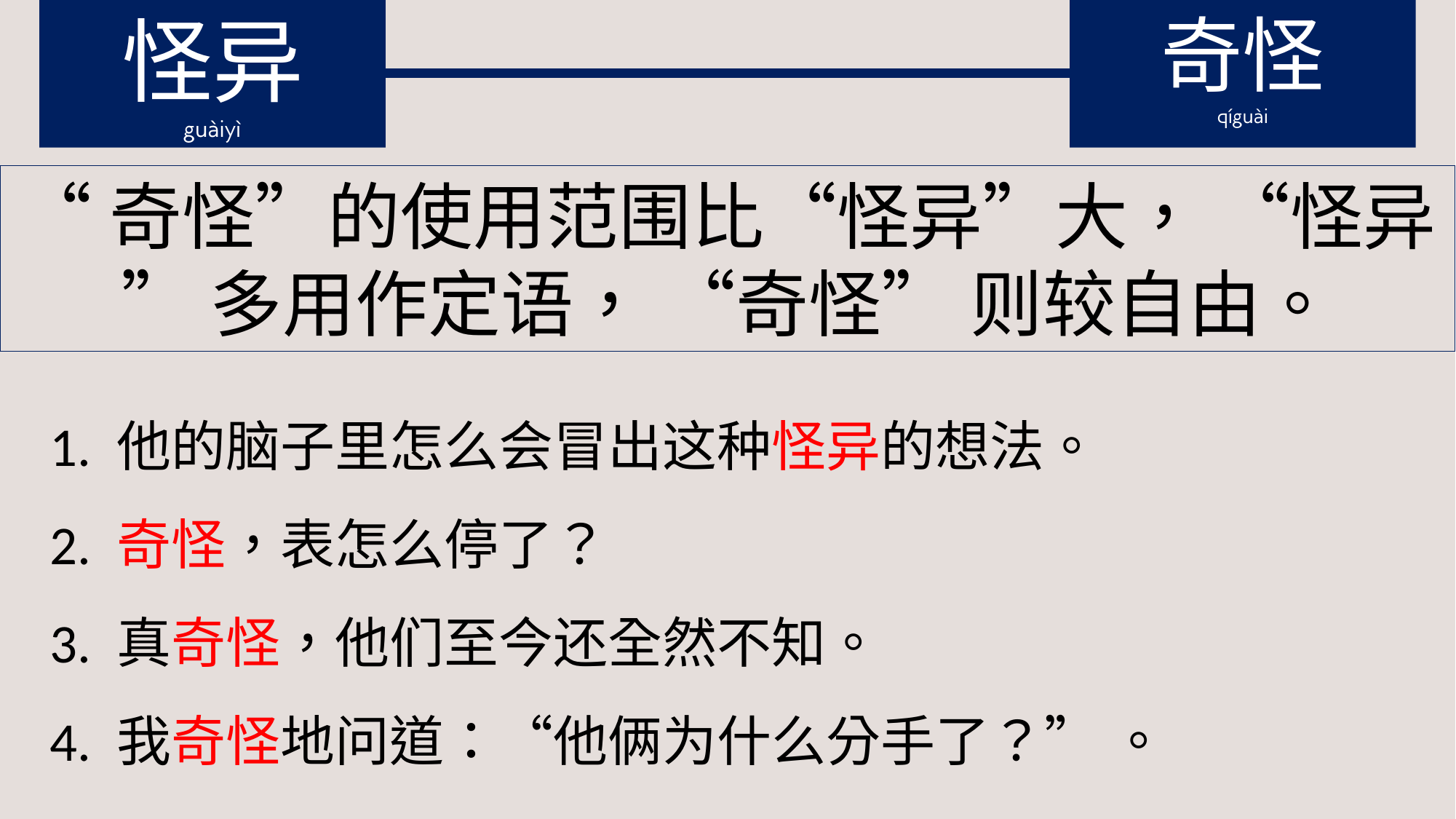

怪异
guàiyì
奇怪
qíguài

“奇怪”的使用范围比“怪异”大， “怪异” 多用作定语， “奇怪” 则较自由。
1. 他的脑子里怎么会冒出这种怪异的想法。
2. 奇怪，表怎么停了？
3. 真奇怪，他们至今还全然不知。
4. 我奇怪地问道：“他俩为什么分手了？” 。